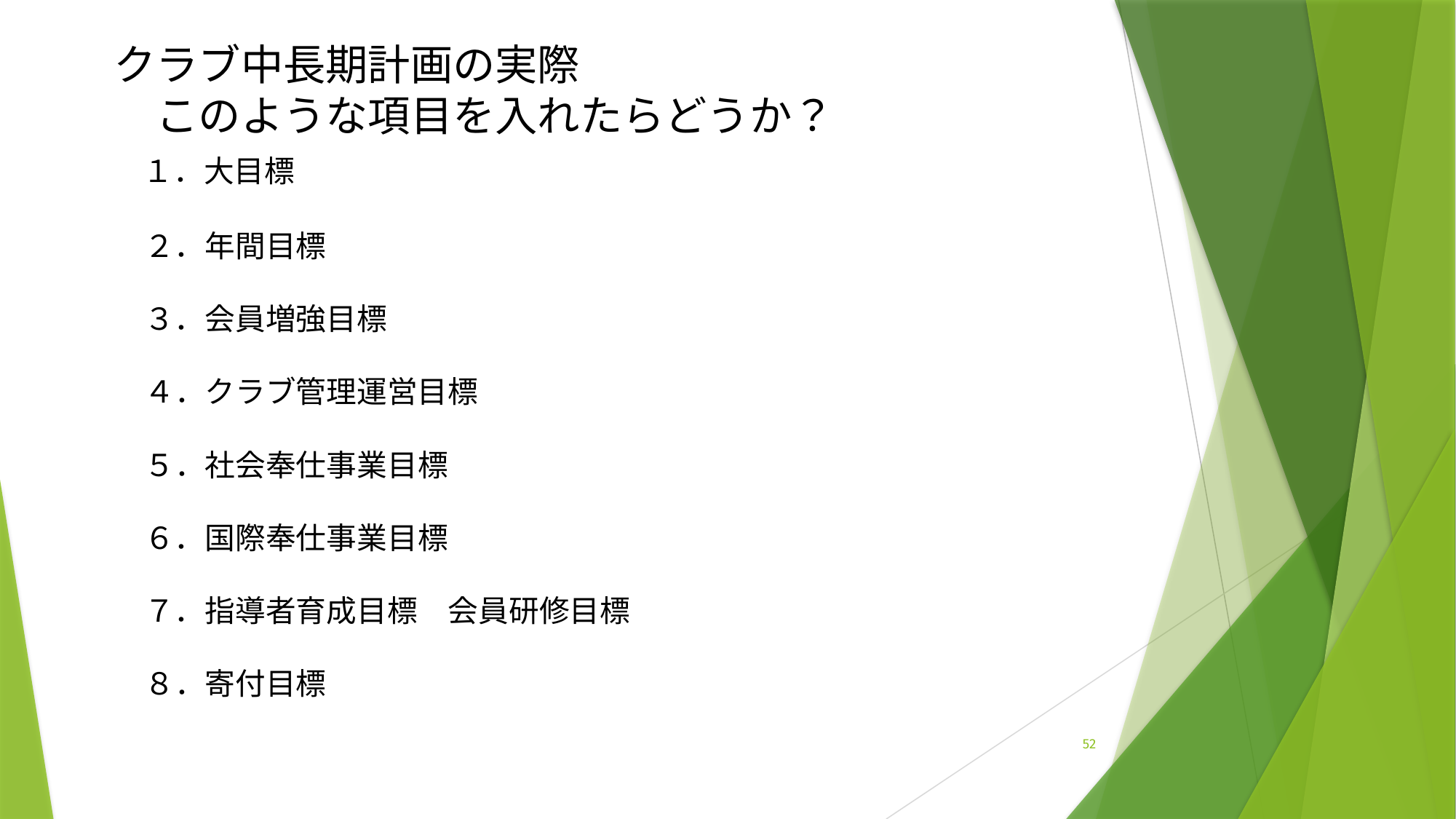

クラブ中長期計画の実際
　このような項目を入れたらどうか？
  １．大目標

　２．年間目標

　３．会員増強目標

　４．クラブ管理運営目標

　５．社会奉仕事業目標

　６．国際奉仕事業目標

　７．指導者育成目標　会員研修目標

　８．寄付目標

52